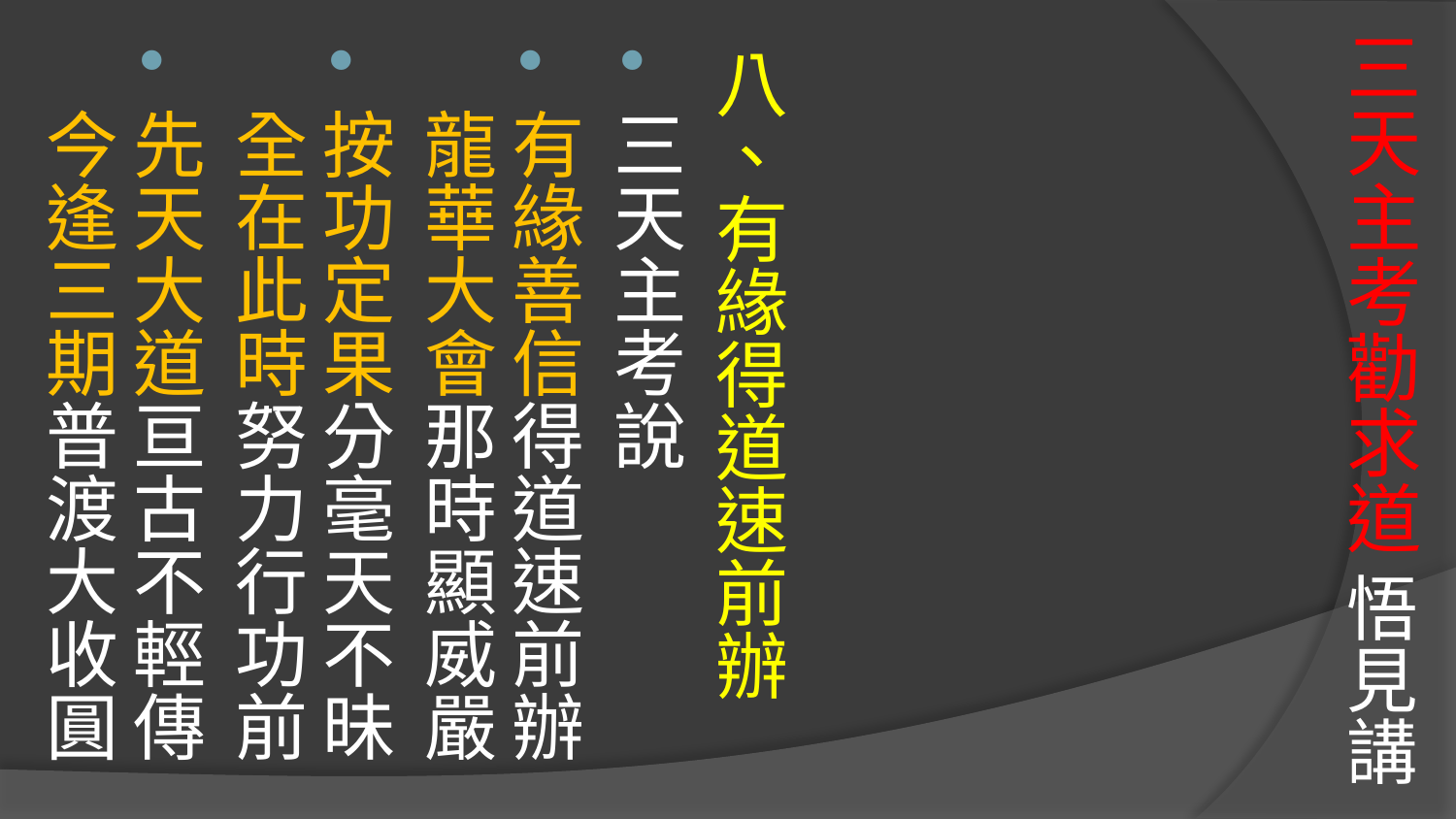

# 三天主考勸求道 悟見講
八、有緣得道速前辦
三天主考說
有緣善信得道速前辦
龍華大會那時顯威嚴
按功定果分毫天不昧
全在此時努力行功前
先天大道亘古不輕傳
今逢三期普渡大收圓